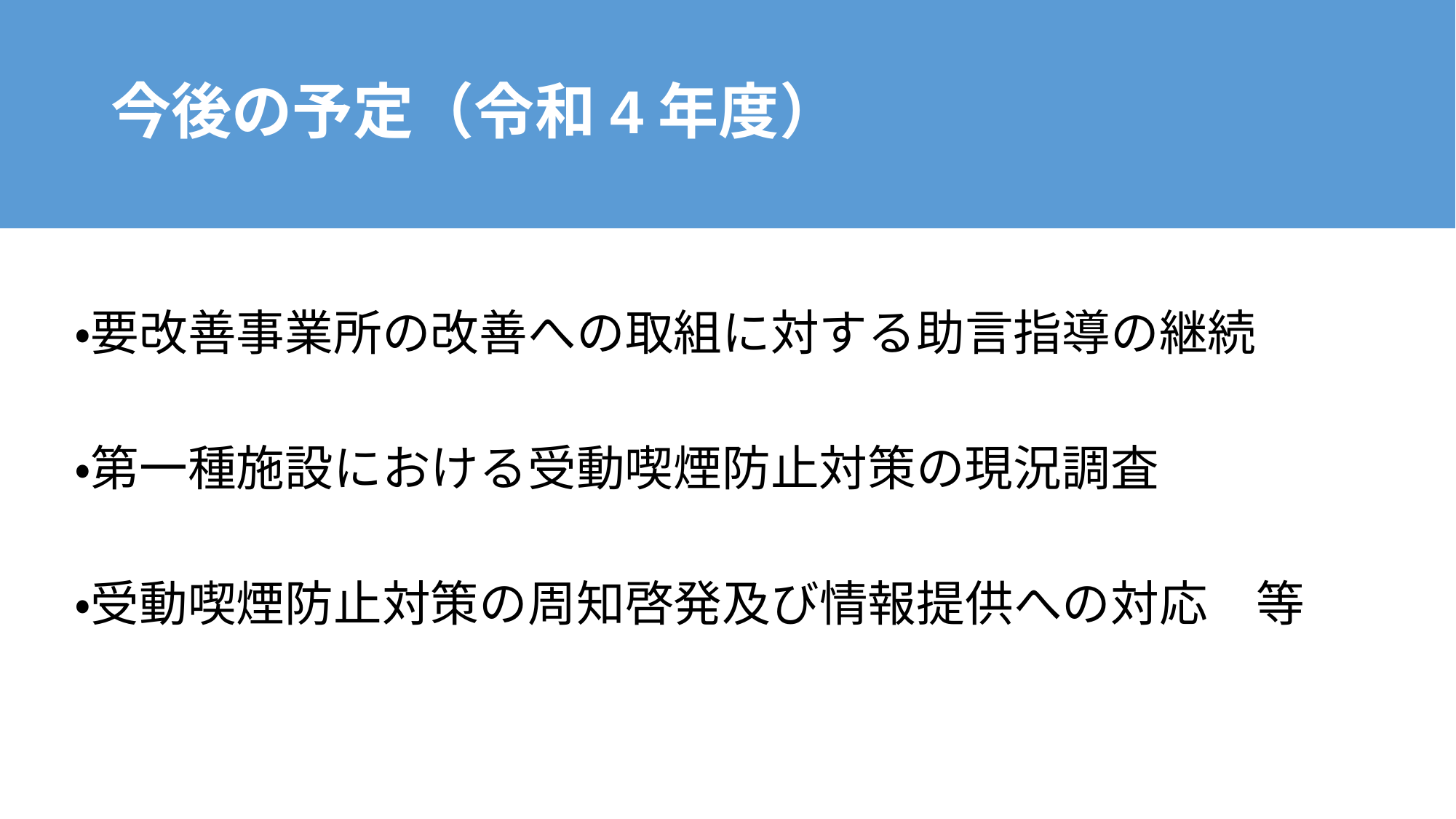

# 今後の予定（令和4年度）
・要改善事業所の改善への取組に対する助言指導の継続

・第一種施設における受動喫煙防止対策の現況調査

・受動喫煙防止対策の周知啓発及び情報提供への対応　等